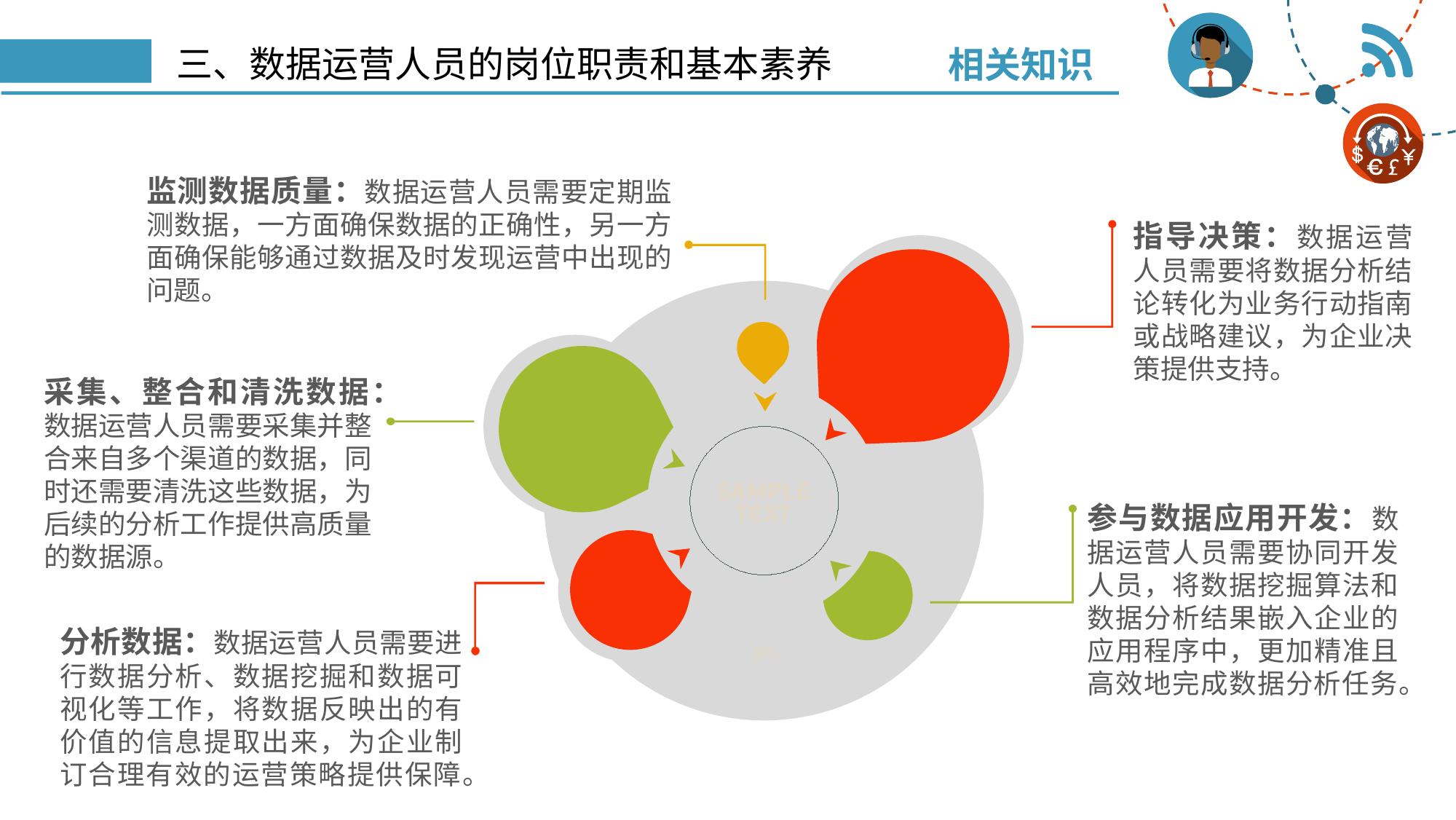

相关知识
# 三、数据运营人员的岗位职责和基本素养
监测数据质量：数据运营人员需要定期监测数据，一方面确保数据的正确性，另一方面确保能够通过数据及时发现运营中出现的问题。
指导决策：数据运营人员需要将数据分析结论转化为业务行动指南或战略建议，为企业决策提供支持。

采集、整合和清洗数据：数据运营人员需要采集并整合来自多个渠道的数据，同时还需要清洗这些数据，为后续的分析工作提供高质量的数据源。

参与数据应用开发：数据运营人员需要协同开发人员，将数据挖掘算法和数据分析结果嵌入企业的应用程序中，更加精准且高效地完成数据分析任务。

分析数据：数据运营人员需要进行数据分析、数据挖掘和数据可视化等工作，将数据反映出的有价值的信息提取出来，为企业制订合理有效的运营策略提供保障。